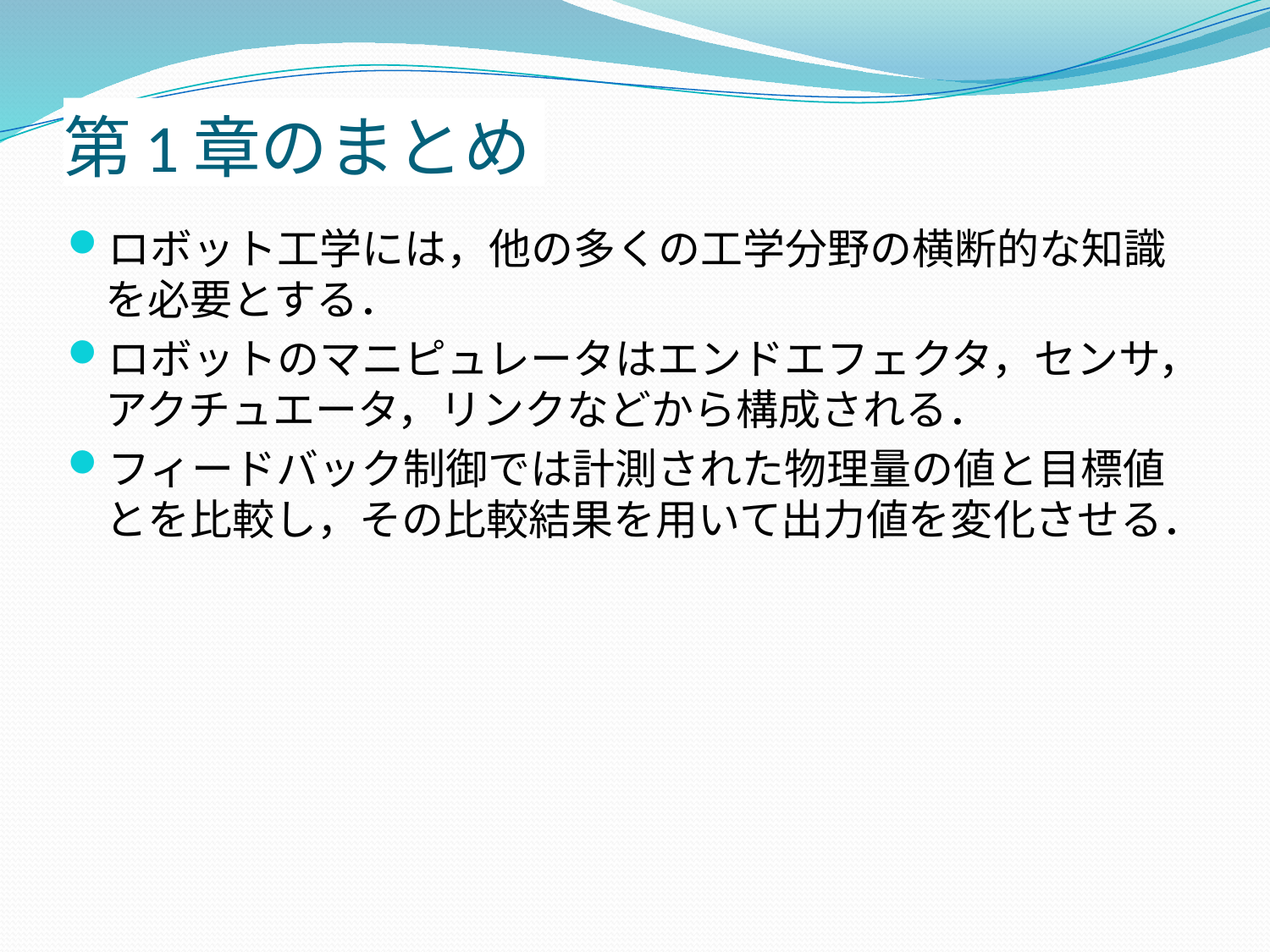

# 第1章のまとめ
ロボット工学には，他の多くの工学分野の横断的な知識を必要とする．
ロボットのマニピュレータはエンドエフェクタ，センサ，アクチュエータ，リンクなどから構成される．
フィードバック制御では計測された物理量の値と目標値とを比較し，その比較結果を用いて出力値を変化させる．